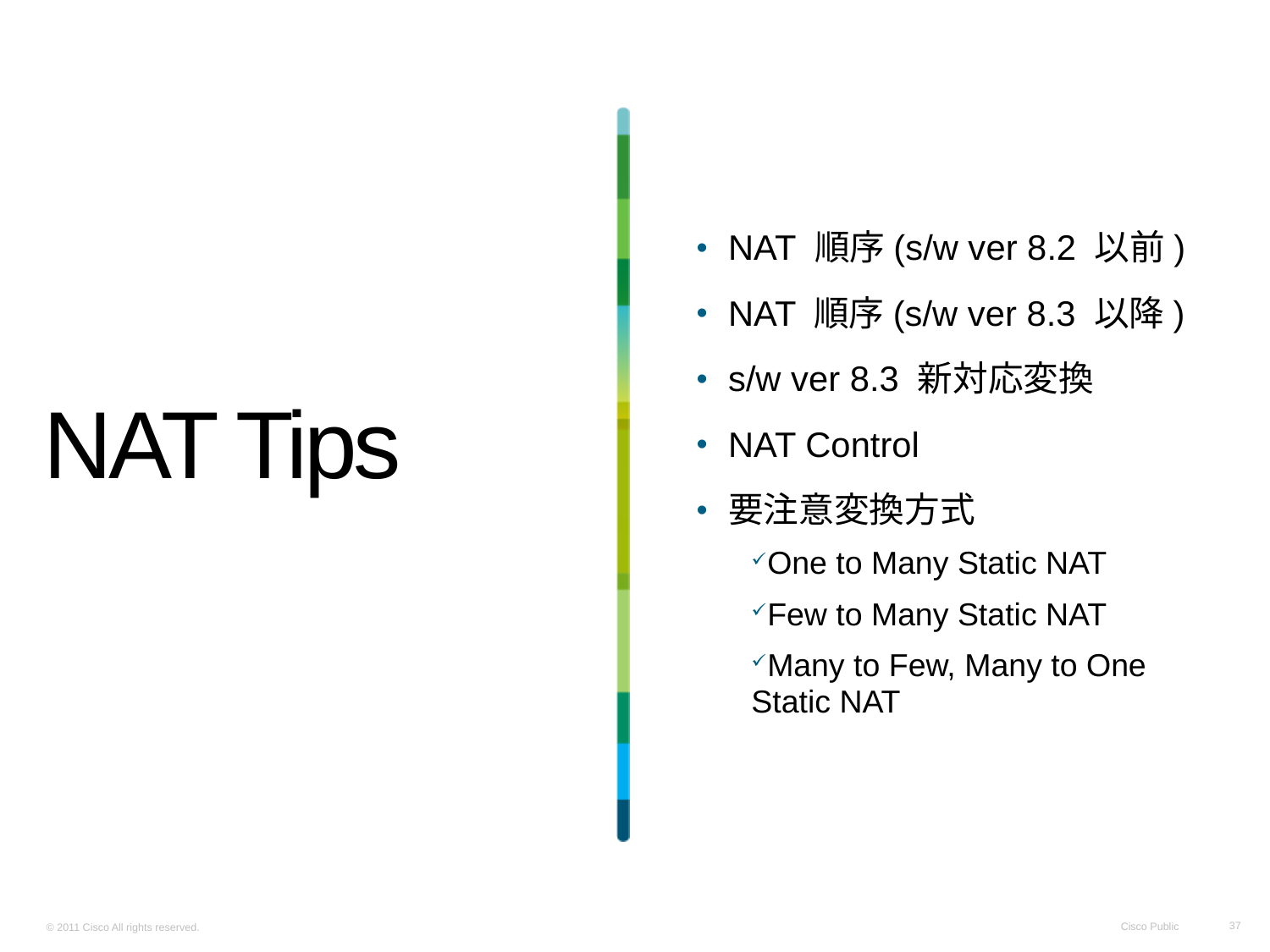

NAT 順序(s/w ver 8.2 以前)
NAT 順序(s/w ver 8.3 以降)
s/w ver 8.3 新対応変換
NAT Control
要注意変換方式
One to Many Static NAT
Few to Many Static NAT
Many to Few, Many to One Static NAT
# NAT Tips